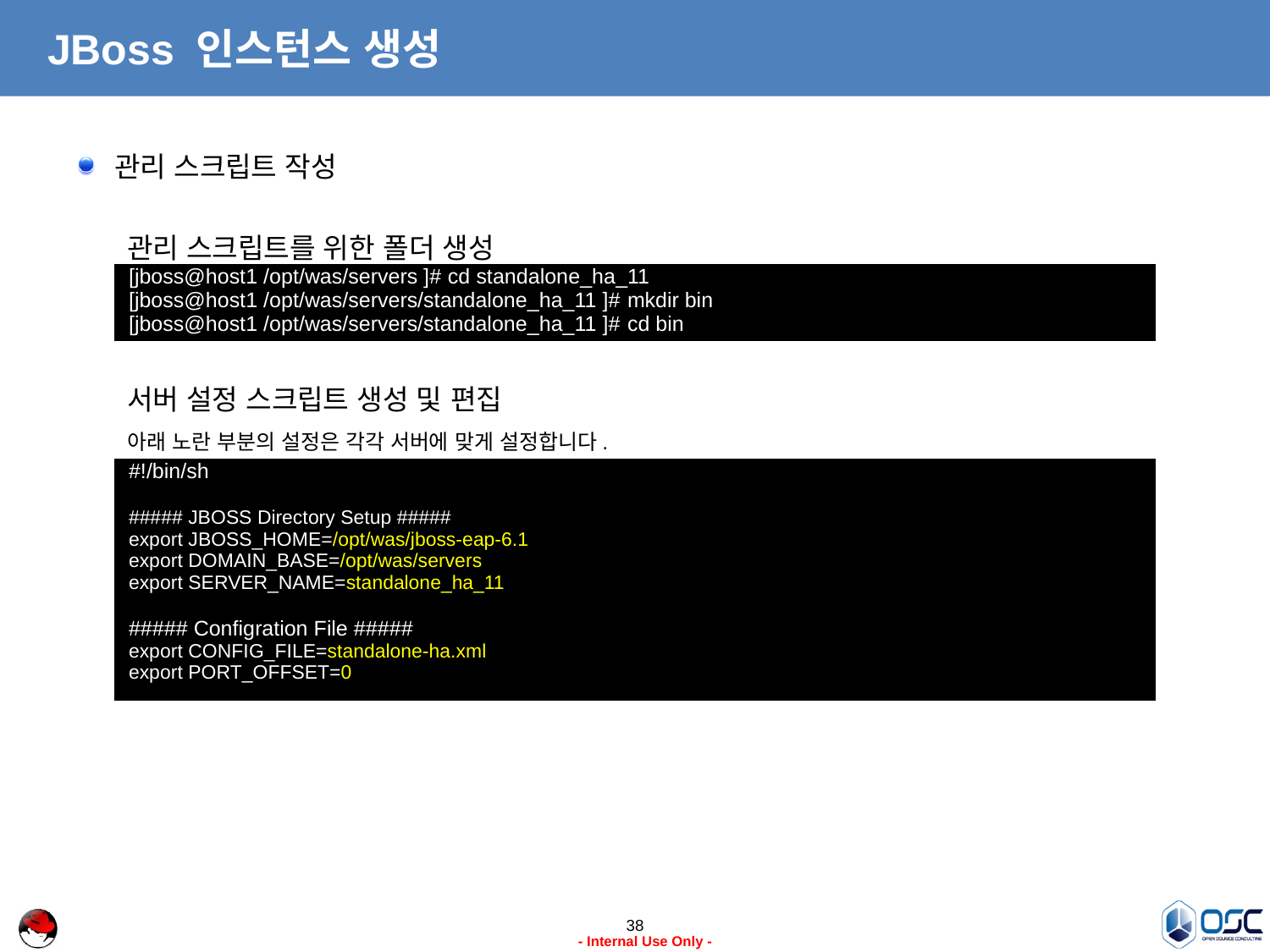

# JBoss 인스턴스 생성
관리 스크립트 작성
관리 스크립트를 위한 폴더 생성

서버 설정 스크립트 생성 및 편집
아래 노란 부분의 설정은 각각 서버에 맞게 설정합니다.
| [jboss@host1 /opt/was/servers ]# cd standalone\_ha\_11 [jboss@host1 /opt/was/servers/standalone\_ha\_11 ]# mkdir bin [jboss@host1 /opt/was/servers/standalone\_ha\_11 ]# cd bin |
| --- |
| #!/bin/sh ##### JBOSS Directory Setup ##### export JBOSS\_HOME=/opt/was/jboss-eap-6.1 export DOMAIN\_BASE=/opt/was/servers export SERVER\_NAME=standalone\_ha\_11 ##### Configration File ##### export CONFIG\_FILE=standalone-ha.xml export PORT\_OFFSET=0 |
| --- |